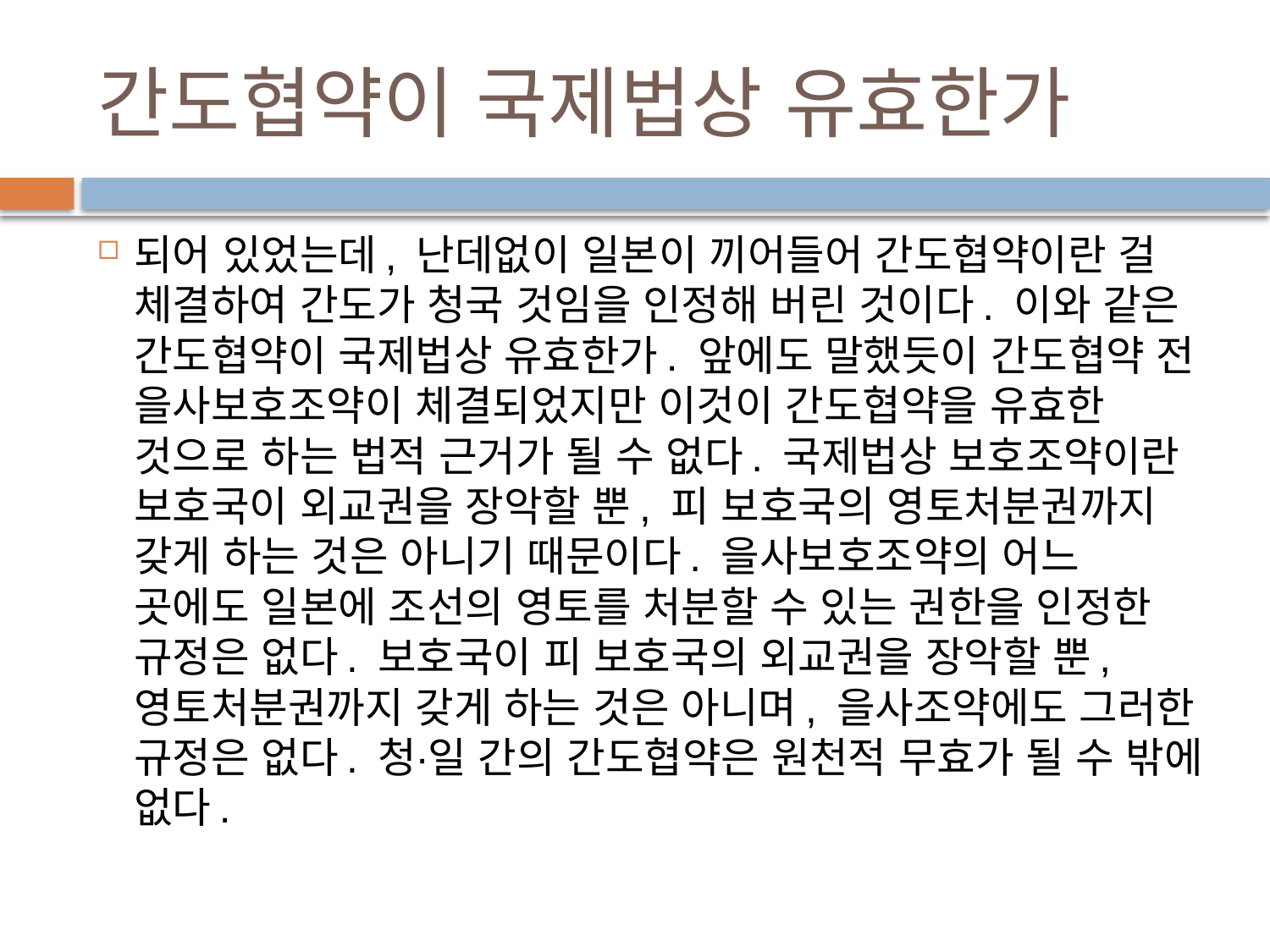

# 간도협약이 국제법상 유효한가
되어 있었는데, 난데없이 일본이 끼어들어 간도협약이란 걸 체결하여 간도가 청국 것임을 인정해 버린 것이다. 이와 같은 간도협약이 국제법상 유효한가. 앞에도 말했듯이 간도협약 전 을사보호조약이 체결되었지만 이것이 간도협약을 유효한 것으로 하는 법적 근거가 될 수 없다. 국제법상 보호조약이란 보호국이 외교권을 장악할 뿐, 피 보호국의 영토처분권까지 갖게 하는 것은 아니기 때문이다. 을사보호조약의 어느 곳에도 일본에 조선의 영토를 처분할 수 있는 권한을 인정한 규정은 없다. 보호국이 피 보호국의 외교권을 장악할 뿐, 영토처분권까지 갖게 하는 것은 아니며, 을사조약에도 그러한 규정은 없다. 청∙일 간의 간도협약은 원천적 무효가 될 수 밖에 없다.